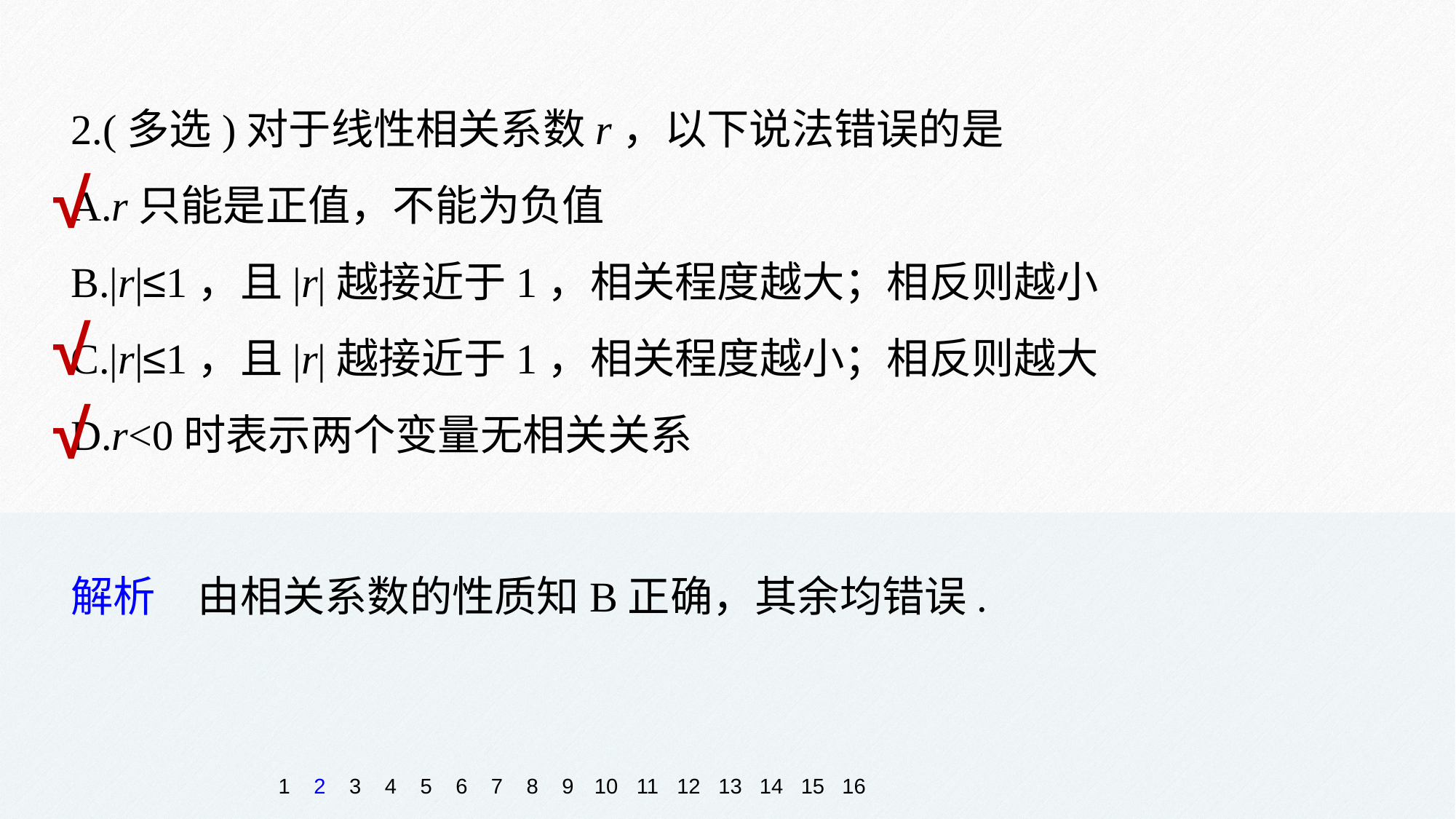

2.(多选)对于线性相关系数r，以下说法错误的是
A.r只能是正值，不能为负值
B.|r|≤1，且|r|越接近于1，相关程度越大；相反则越小
C.|r|≤1，且|r|越接近于1，相关程度越小；相反则越大
D.r<0时表示两个变量无相关关系
√
√
√
解析　由相关系数的性质知B正确，其余均错误.
1
2
3
4
5
6
7
8
9
10
11
12
13
14
15
16